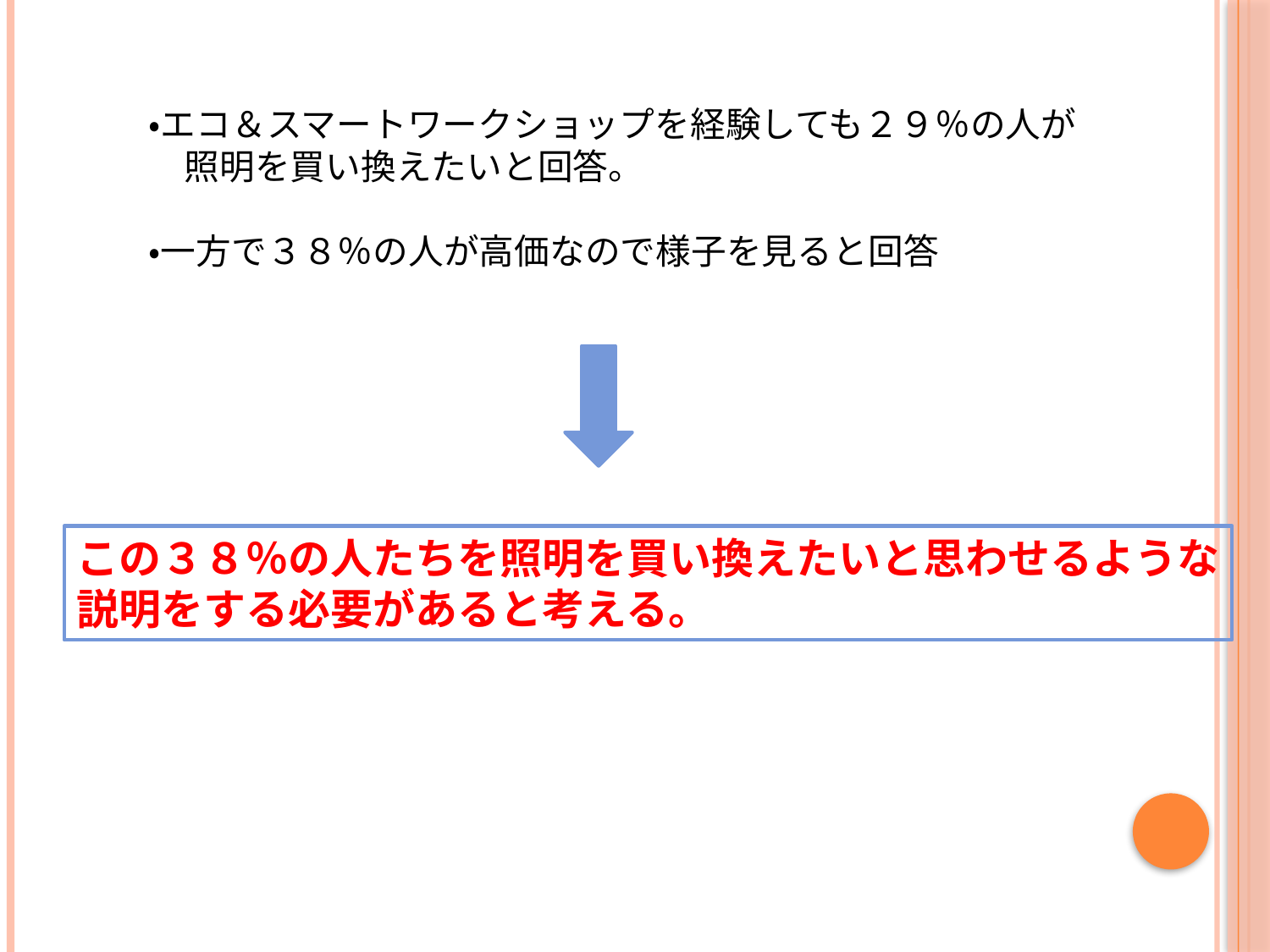

・エコ＆スマートワークショップを経験しても２９％の人が
　照明を買い換えたいと回答。

・一方で３８％の人が高価なので様子を見ると回答

この３８％の人たちを照明を買い換えたいと思わせるような
説明をする必要があると考える。